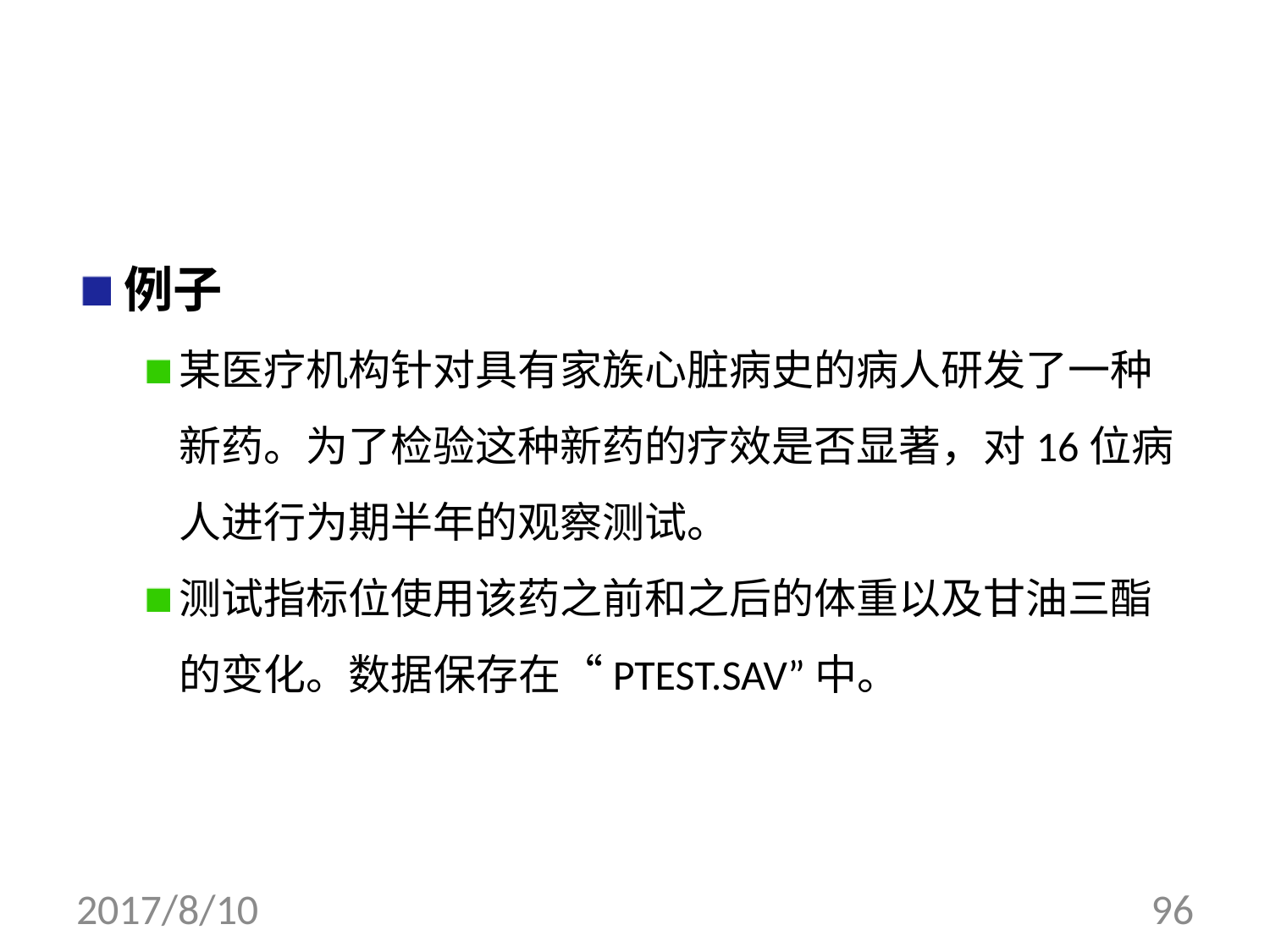

#
例子
某医疗机构针对具有家族心脏病史的病人研发了一种新药。为了检验这种新药的疗效是否显著，对16位病人进行为期半年的观察测试。
测试指标位使用该药之前和之后的体重以及甘油三酯的变化。数据保存在“PTEST.SAV”中。

2017/8/10
96